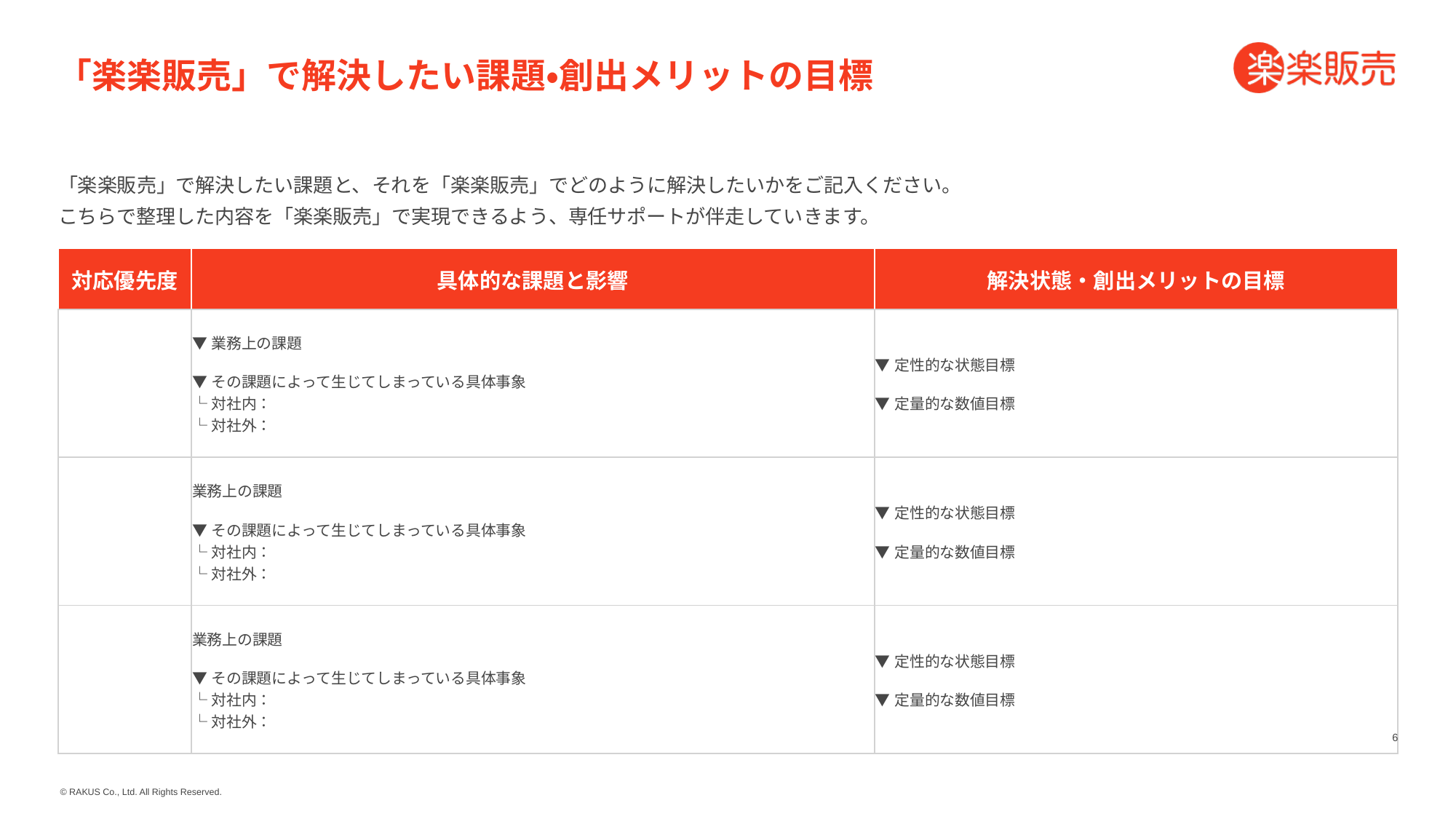

# 「楽楽販売」で解決したい課題・創出メリットの目標
「楽楽販売」で解決したい課題と、それを「楽楽販売」でどのように解決したいかをご記入ください。
こちらで整理した内容を「楽楽販売」で実現できるよう、専任サポートが伴走していきます。
| 対応優先度 | 具体的な課題と影響 | 解決状態・創出メリットの目標 |
| --- | --- | --- |
|  | ▼業務上の課題 ▼その課題によって生じてしまっている具体事象 └対社内： └対社外： | ▼定性的な状態目標 ▼定量的な数値目標 |
|  | 業務上の課題 ▼その課題によって生じてしまっている具体事象 └対社内： └対社外： | ▼定性的な状態目標 ▼定量的な数値目標 |
|  | 業務上の課題 ▼その課題によって生じてしまっている具体事象 └対社内： └対社外： | ▼定性的な状態目標 ▼定量的な数値目標 |
6